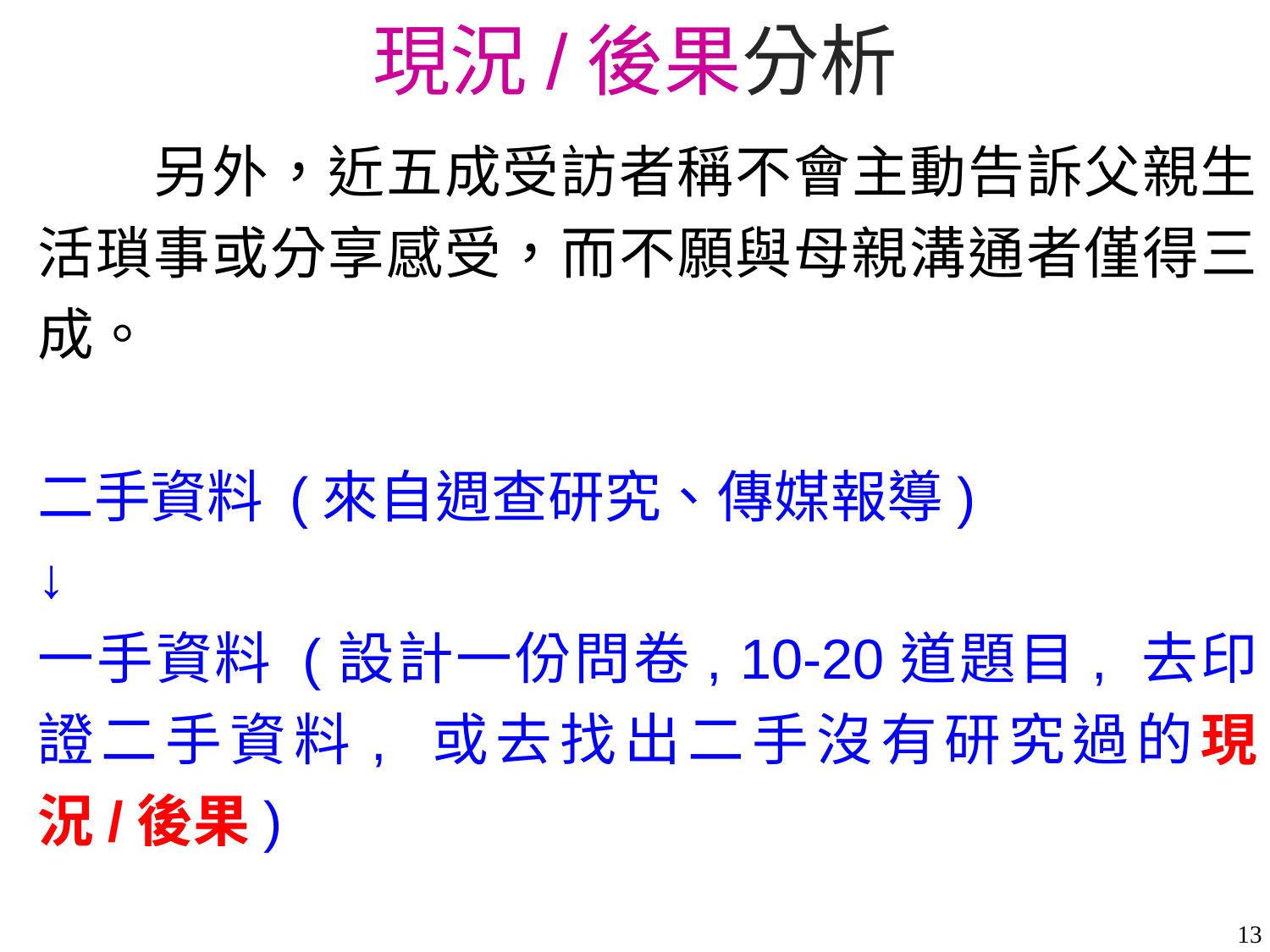

# 現況/後果分析
　　另外，近五成受訪者稱不會主動告訴父親生活瑣事或分享感受，而不願與母親溝通者僅得三成。

二手資料 (來自週查研究、傳媒報導)
↓
一手資料 (設計一份問卷, 10-20道題目, 去印證二手資料, 或去找出二手沒有研究過的現況/後果)
13